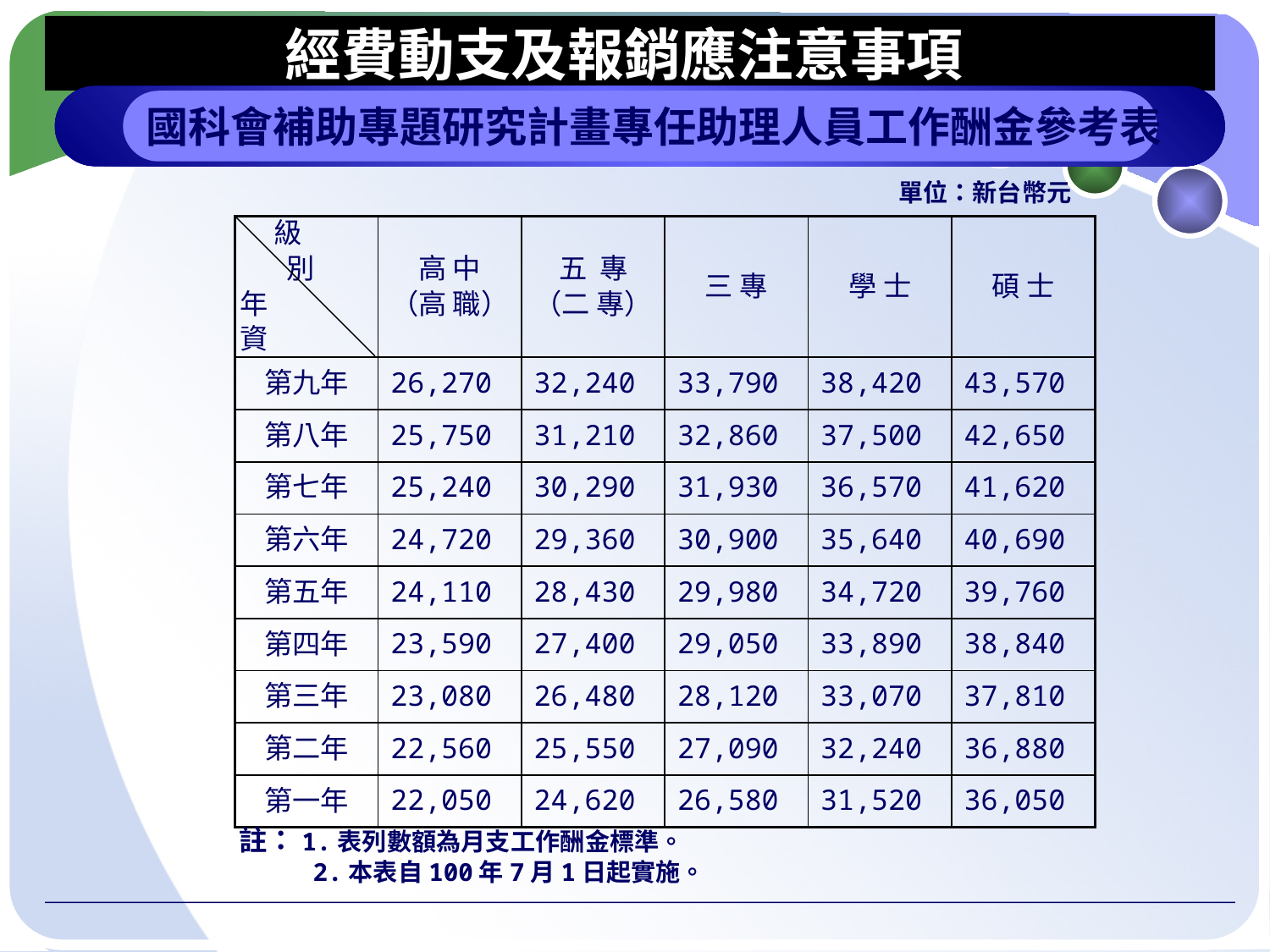

經費動支及報銷應注意事項

國科會補助專題研究計畫專任助理人員工作酬金參考表
單位：新台幣元

| 級 別 年 資 | 高 中 （高 職） | 五 專 （二 專） | 三 專 | 學 士 | 碩 士 |
| --- | --- | --- | --- | --- | --- |
| 第九年 | 26,270 | 32,240 | 33,790 | 38,420 | 43,570 |
| 第八年 | 25,750 | 31,210 | 32,860 | 37,500 | 42,650 |
| 第七年 | 25,240 | 30,290 | 31,930 | 36,570 | 41,620 |
| 第六年 | 24,720 | 29,360 | 30,900 | 35,640 | 40,690 |
| 第五年 | 24,110 | 28,430 | 29,980 | 34,720 | 39,760 |
| 第四年 | 23,590 | 27,400 | 29,050 | 33,890 | 38,840 |
| 第三年 | 23,080 | 26,480 | 28,120 | 33,070 | 37,810 |
| 第二年 | 22,560 | 25,550 | 27,090 | 32,240 | 36,880 |
| 第一年 | 22,050 | 24,620 | 26,580 | 31,520 | 36,050 |

註：1.表列數額為月支工作酬金標準。
     2.本表自100年7月1日起實施。